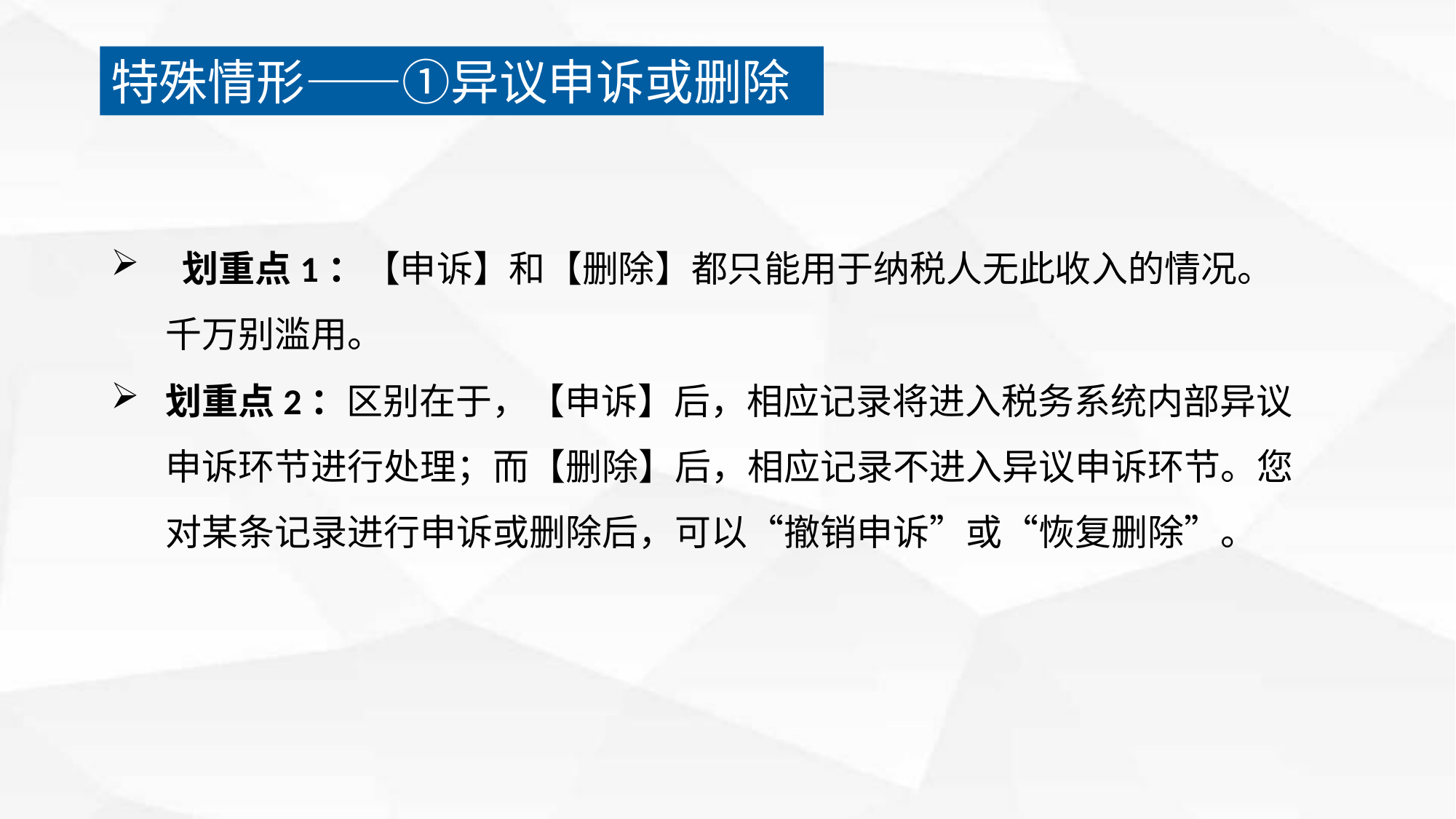

特殊情形——①异议申诉或删除
 划重点1：【申诉】和【删除】都只能用于纳税人无此收入的情况。千万别滥用。
划重点2：区别在于，【申诉】后，相应记录将进入税务系统内部异议申诉环节进行处理；而【删除】后，相应记录不进入异议申诉环节。您对某条记录进行申诉或删除后，可以“撤销申诉”或“恢复删除”。